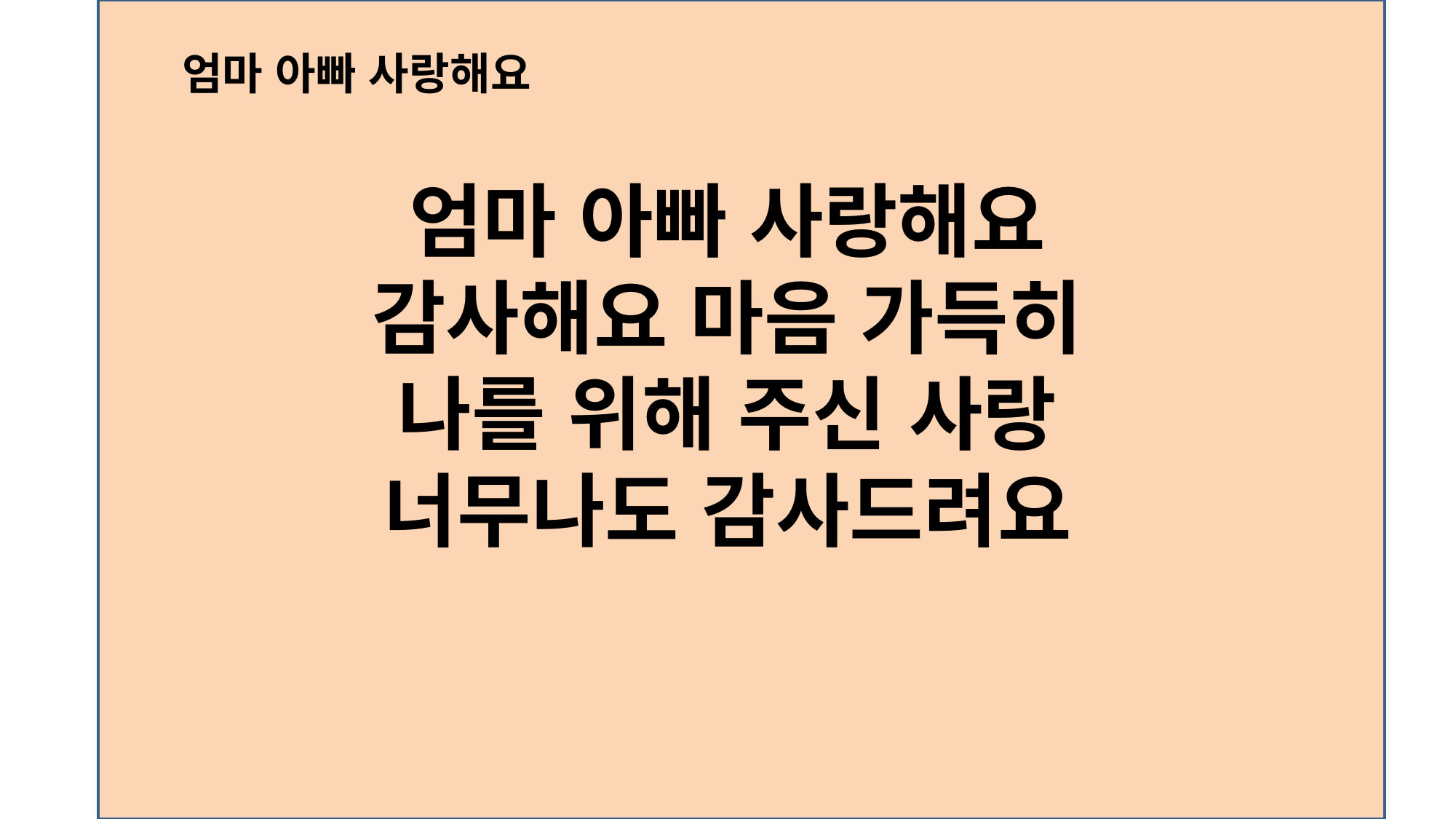

엄마 아빠 사랑해요
엄마 아빠 사랑해요
감사해요 마음 가득히
나를 위해 주신 사랑
너무나도 감사드려요